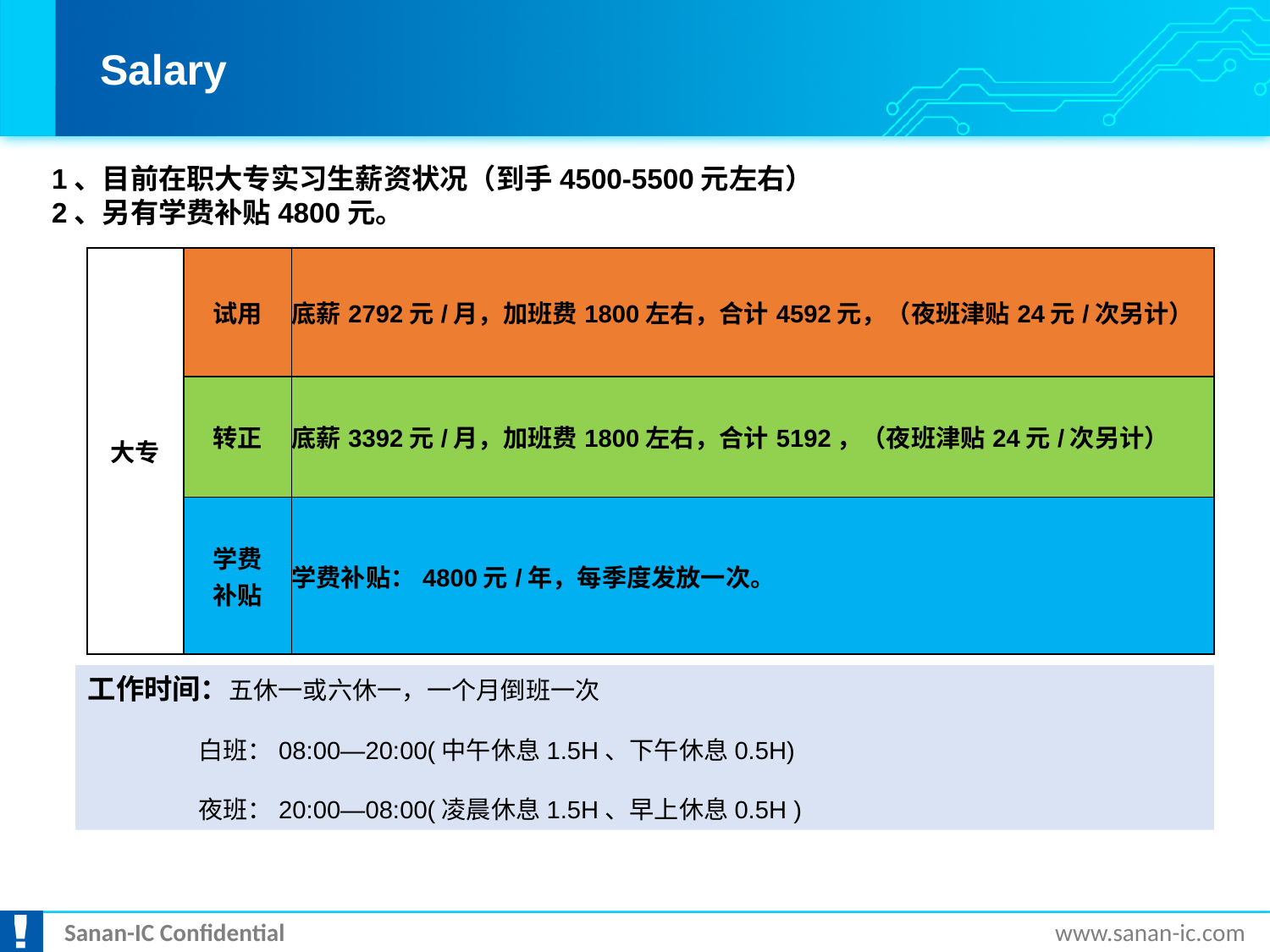

# Salary
1、目前在职大专实习生薪资状况（到手4500-5500元左右）
2、另有学费补贴4800元。
| 大专 | 试用 | 底薪2792元/月，加班费1800左右，合计4592元，（夜班津贴24元/次另计） |
| --- | --- | --- |
|  | 转正 | 底薪3392元/月，加班费1800左右，合计5192，（夜班津贴24元/次另计） |
|  | 学费 补贴 | 学费补贴：4800元/年，每季度发放一次。 |
工作时间：五休一或六休一，一个月倒班一次

                   白班：08:00—20:00(中午休息1.5H、下午休息0.5H)

                   夜班：20:00—08:00(凌晨休息1.5H、早上休息0.5H )